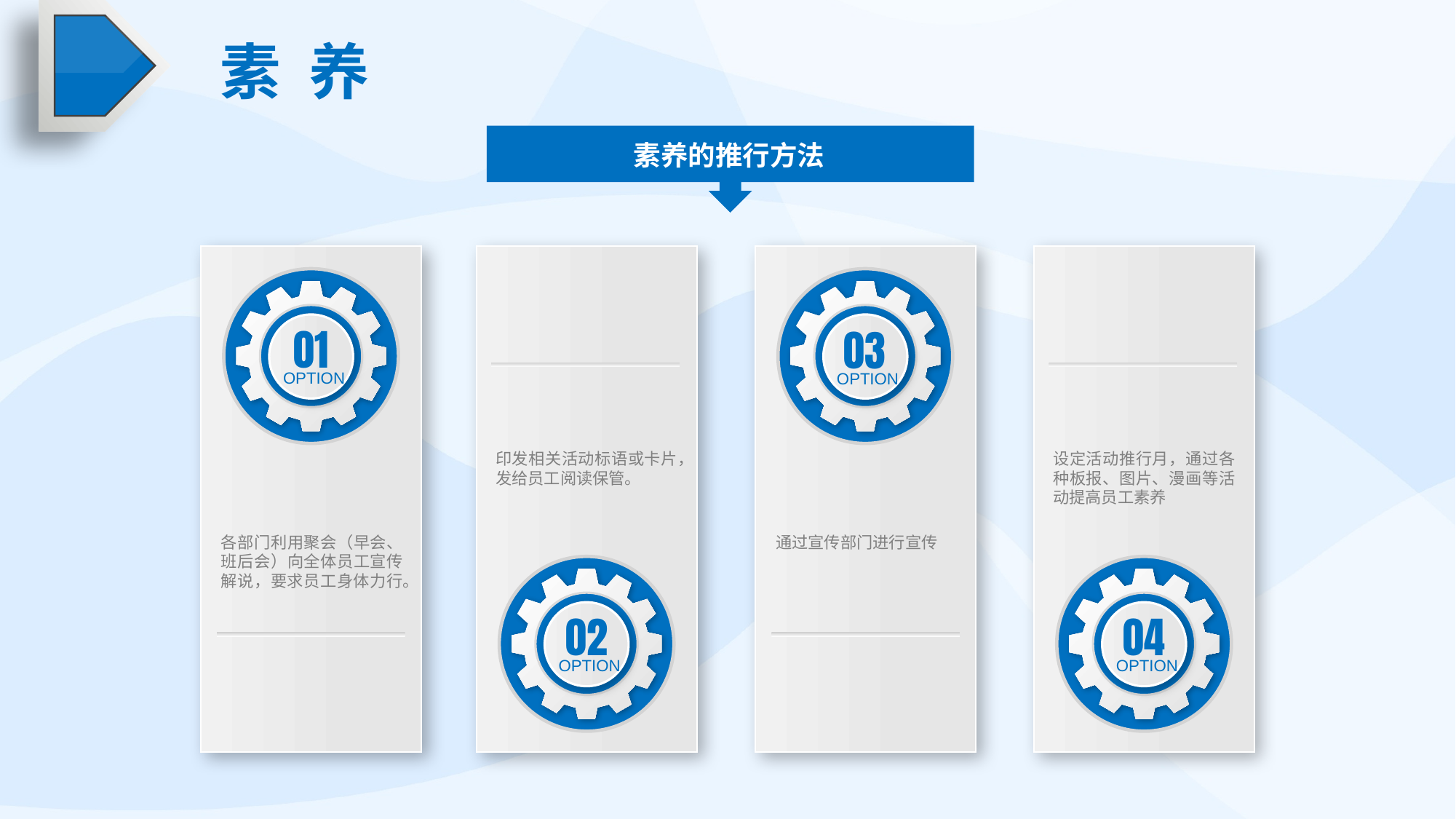

素  养

素养的推行方法

01
OPTION
各部门利用聚会（早会、班后会）向全体员工宣传解说，要求员工身体力行。

印发相关活动标语或卡片，发给员工阅读保管。

02
OPTION

03
OPTION
通过宣传部门进行宣传

设定活动推行月，通过各种板报、图片、漫画等活动提高员工素养

04
OPTION
33